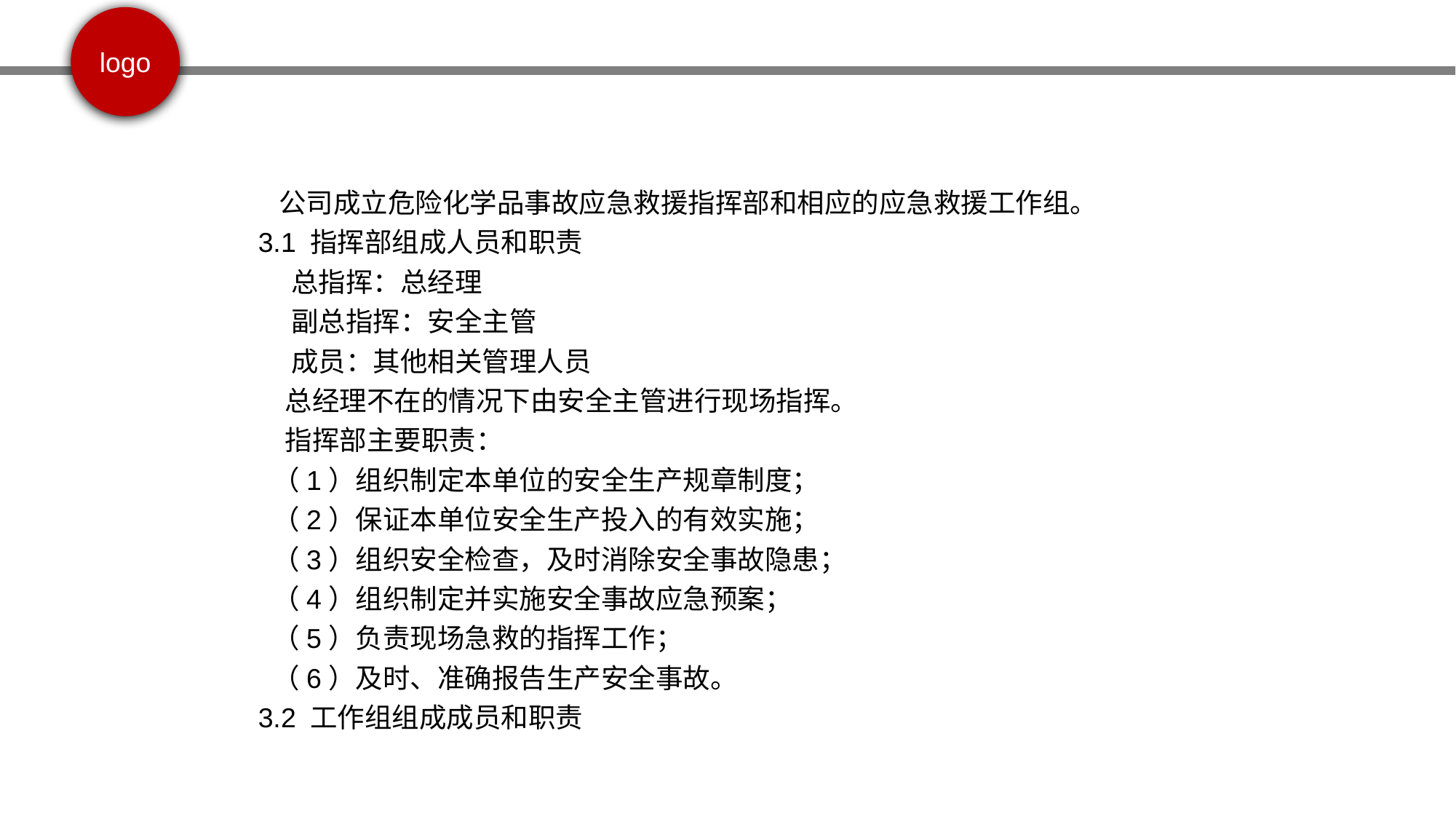

公司成立危险化学品事故应急救援指挥部和相应的应急救援工作组。
   3.1 指挥部组成人员和职责
        总指挥：总经理
        副总指挥：安全主管
        成员：其他相关管理人员
       总经理不在的情况下由安全主管进行现场指挥。
       指挥部主要职责：
     （1）组织制定本单位的安全生产规章制度；
     （2）保证本单位安全生产投入的有效实施；
     （3）组织安全检查，及时消除安全事故隐患；
     （4）组织制定并实施安全事故应急预案；
     （5）负责现场急救的指挥工作；
     （6）及时、准确报告生产安全事故。
   3.2 工作组组成成员和职责